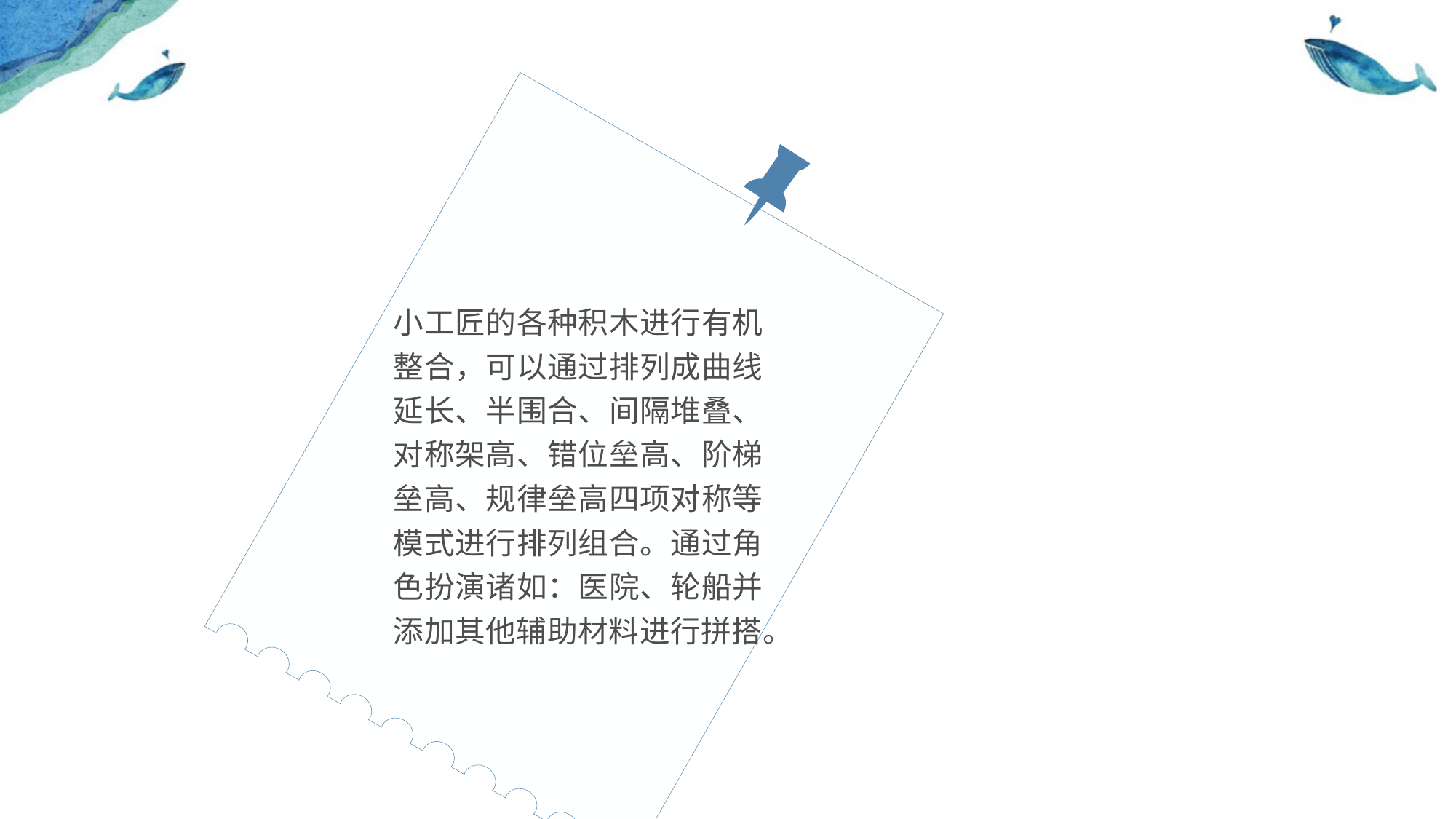

#

| 小工匠的各种积木进行有机整合，可以通过排列成曲线延长、半围合、间隔堆叠、对称架高、错位垒高、阶梯垒高、规律垒高四项对称等模式进行排列组合。通过角色扮演诸如：医院、轮船并添加其他辅助材料进行拼搭。 |
| --- |